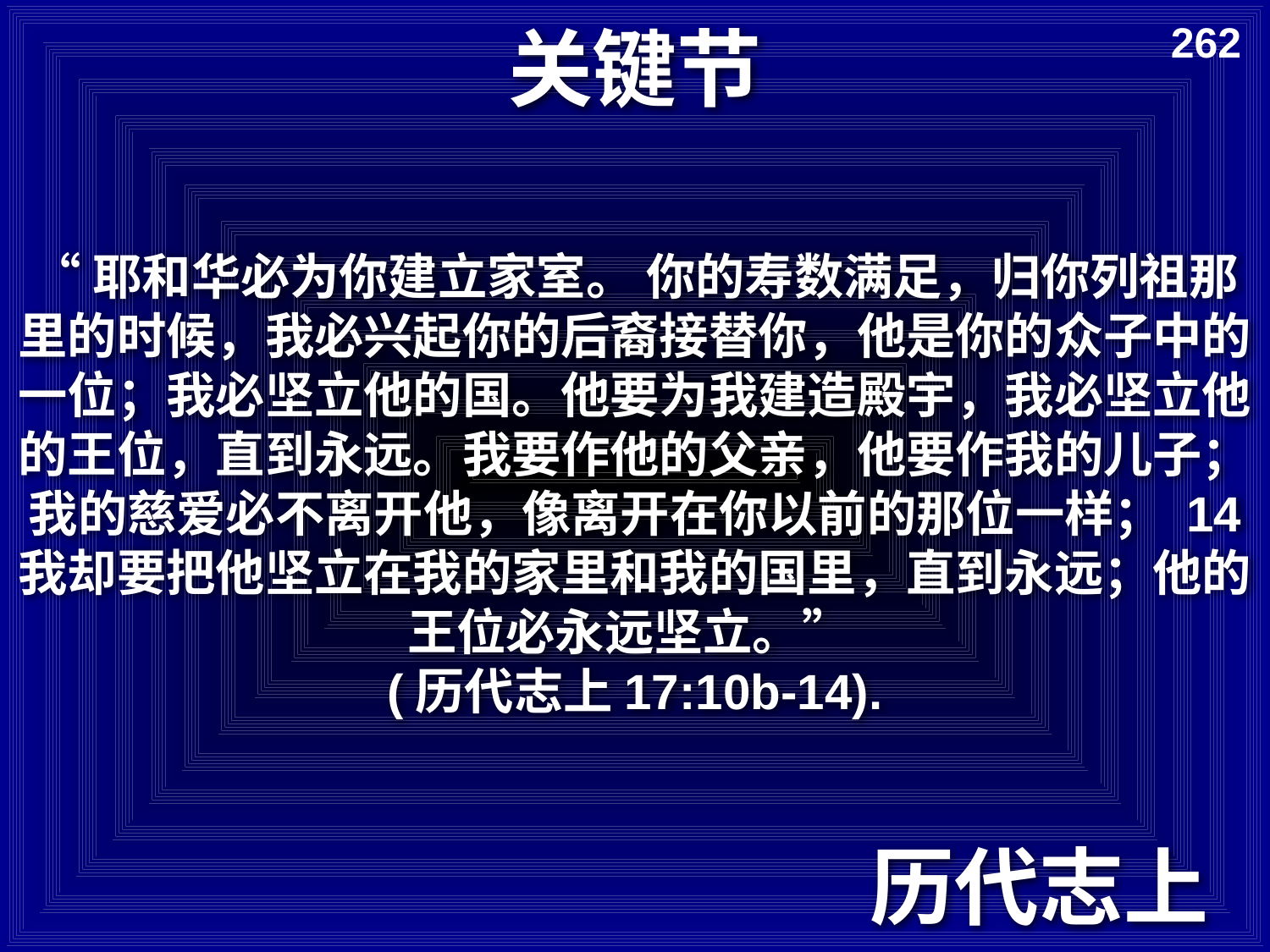

# 关键节
262

“耶和华必为你建立家室。 你的寿数满足，归你列祖那里的时候，我必兴起你的后裔接替你，他是你的众子中的一位；我必坚立他的国。他要为我建造殿宇，我必坚立他的王位，直到永远。我要作他的父亲，他要作我的儿子；我的慈爱必不离开他，像离开在你以前的那位一样； 14 我却要把他坚立在我的家里和我的国里，直到永远；他的王位必永远坚立。”
(历代志上17:10b-14).
历代志上